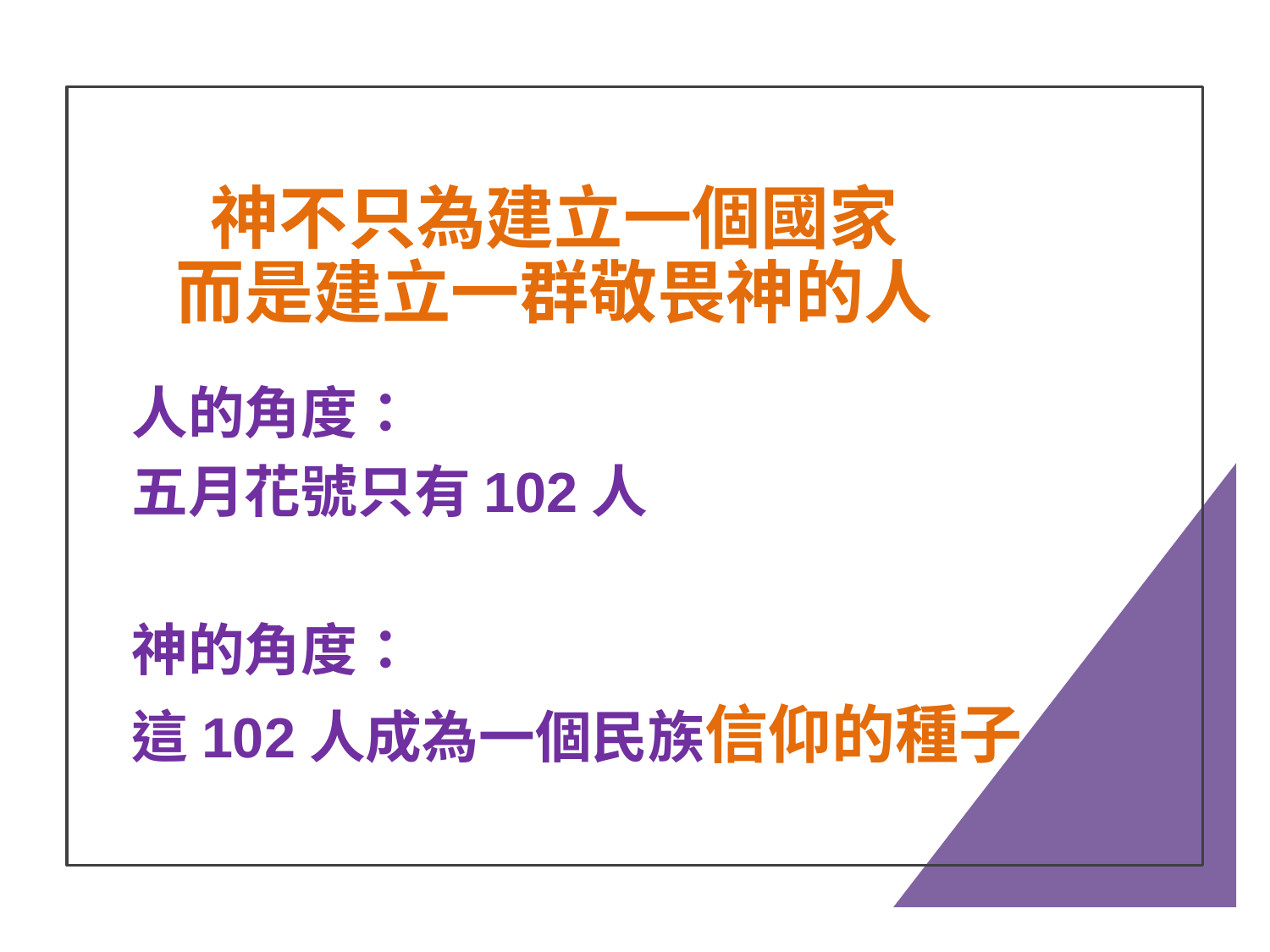

# 神不只為建立一個國家 而是建立一群敬畏神的人
人的角度：
五月花號只有102人

神的角度：
這102人成為一個民族信仰的種子